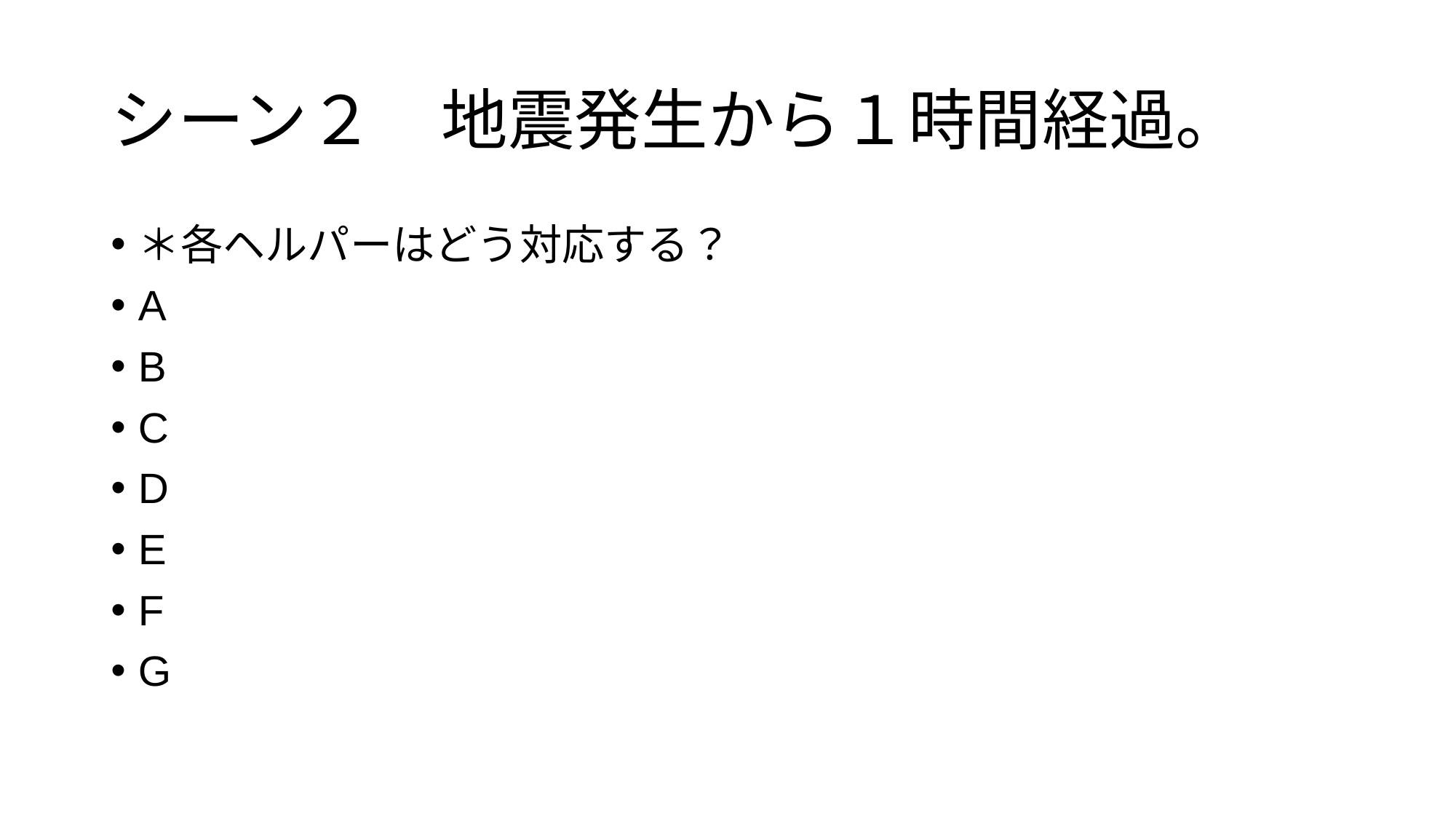

# シーン２　地震発生から１時間経過。
＊各ヘルパーはどう対応する？
A
B
C
D
E
F
G